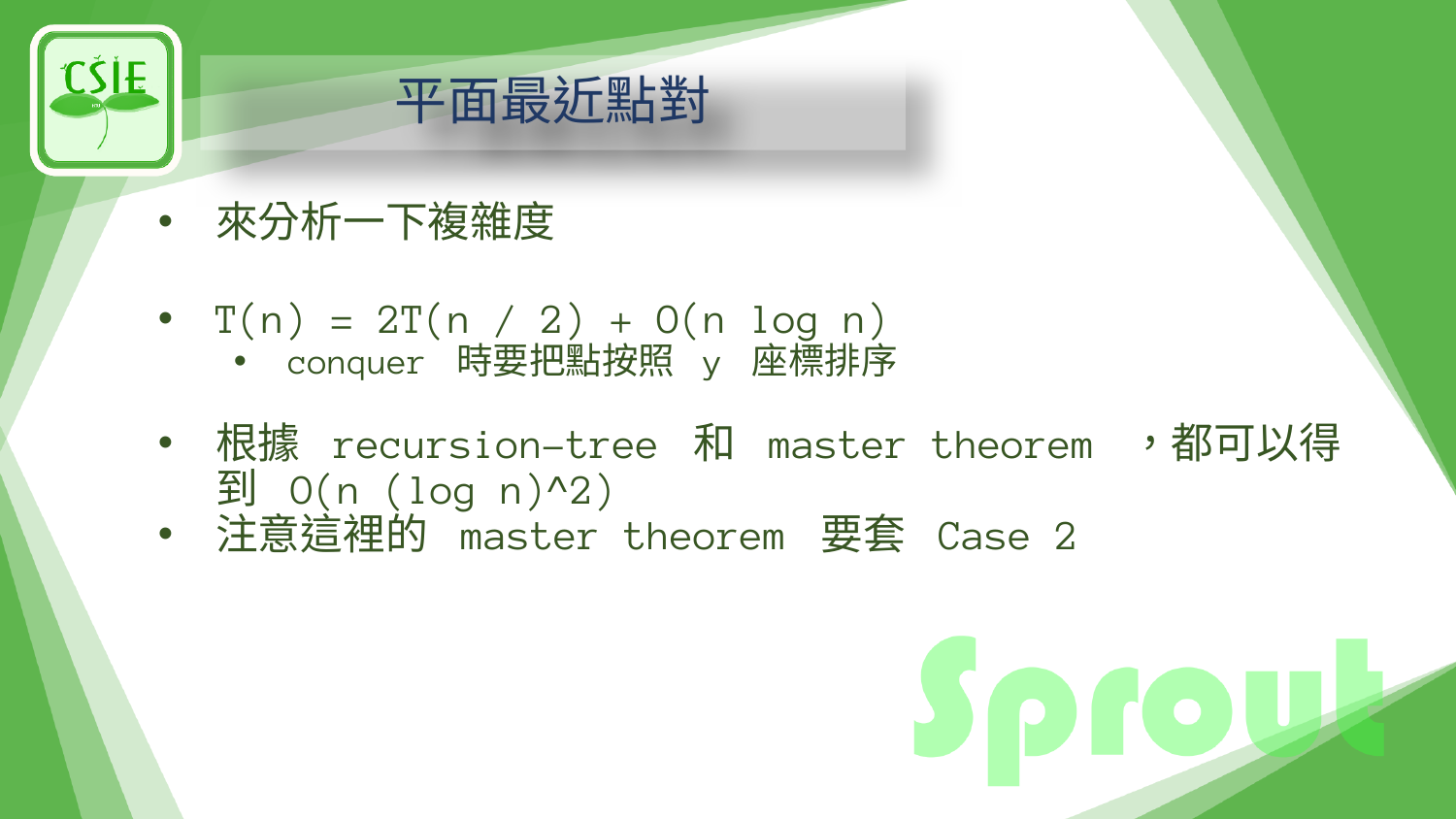

# 平面最近點對
來分析一下複雜度
T(n) = 2T(n / 2) + O(n log n)
conquer 時要把點按照 y 座標排序
根據 recursion-tree 和 master theorem ，都可以得到 O(n (log n)^2)
注意這裡的 master theorem 要套 Case 2